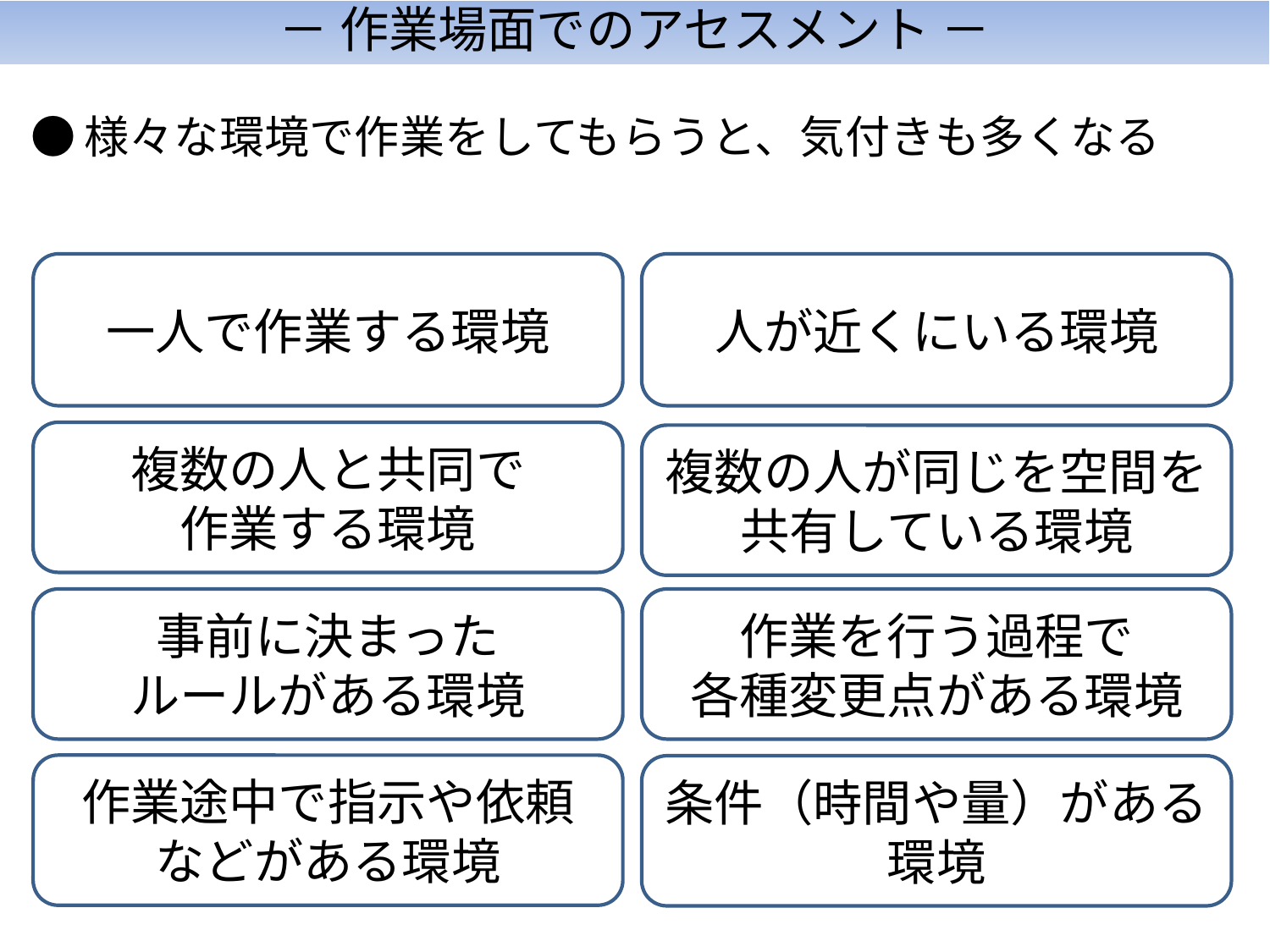

－ 作業場面でのアセスメント －
●様々な環境で作業をしてもらうと、気付きも多くなる
人が近くにいる環境
一人で作業する環境
複数の人と共同で
作業する環境
複数の人が同じを空間を
共有している環境
事前に決まった
ルールがある環境
作業を行う過程で
各種変更点がある環境
作業途中で指示や依頼
などがある環境
条件（時間や量）がある環境